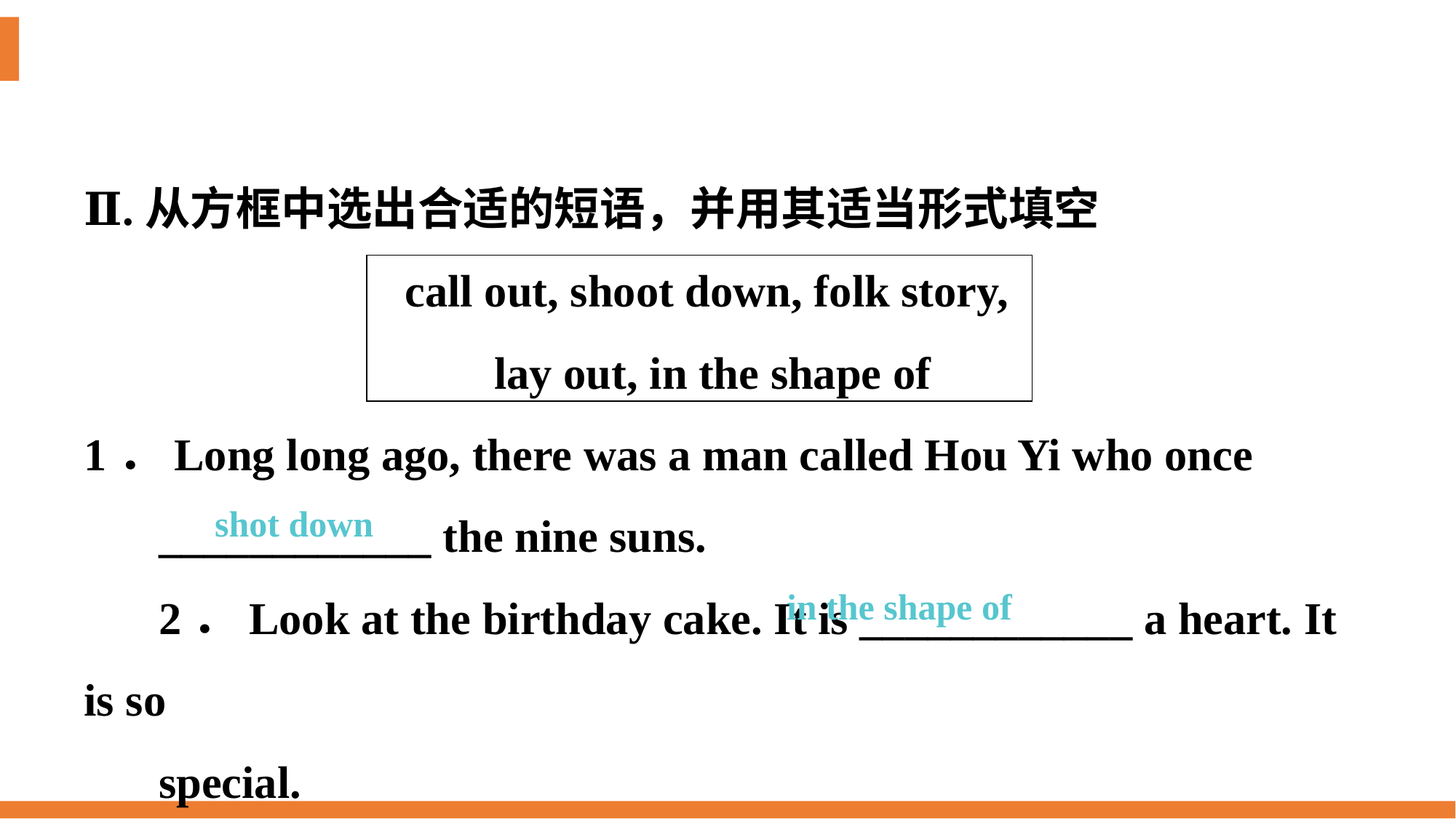

Ⅱ.从方框中选出合适的短语，并用其适当形式填空
call out, shoot down, folk story,
lay out, in the shape of
1．Long long ago, there was a man called Hou Yi who once
____________ the nine suns.
2．Look at the birthday cake. It is ____________ a heart. It is so
special.

shot down
in the shape of